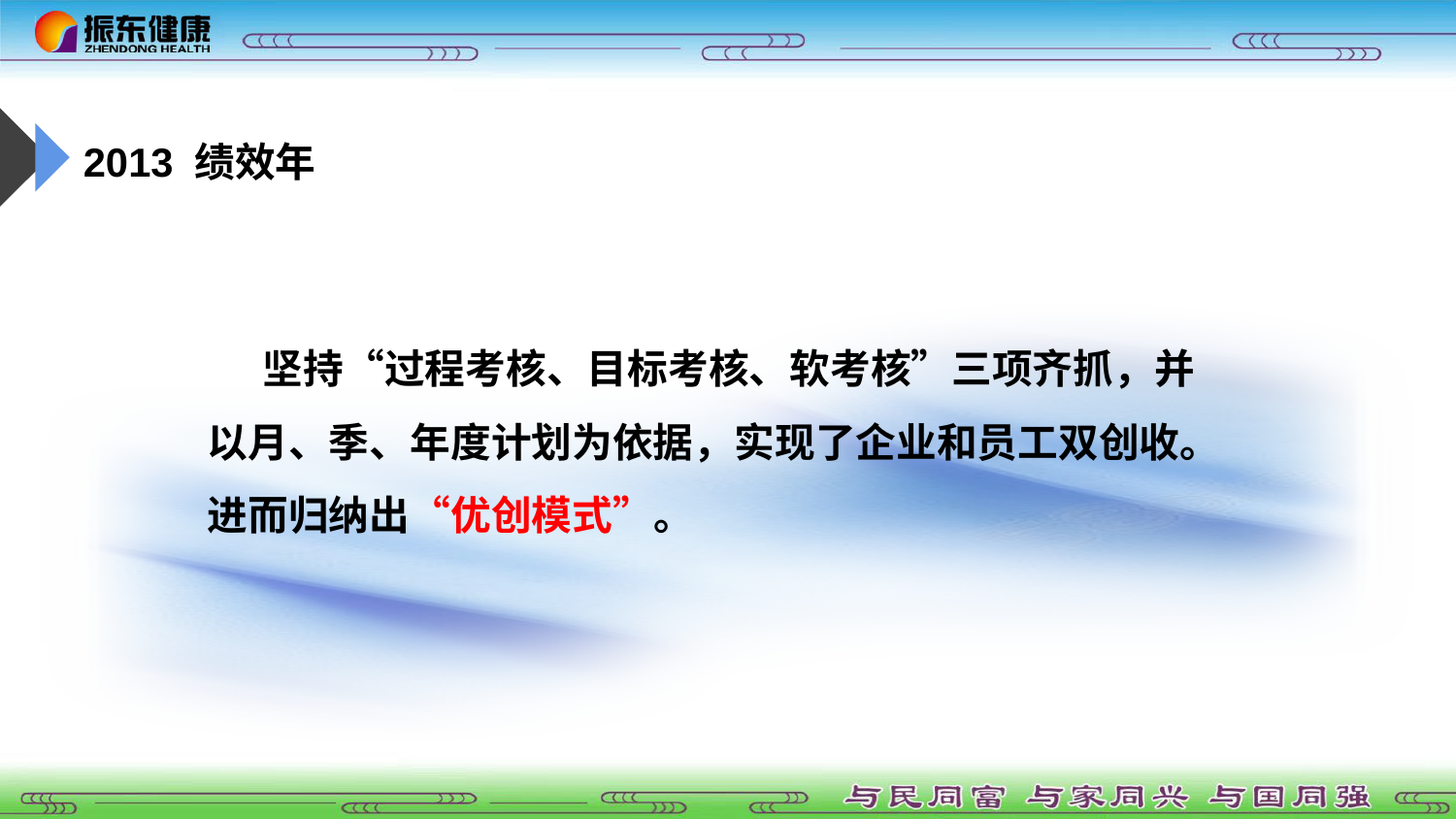

2013 绩效年

    坚持“过程考核、目标考核、软考核”三项齐抓，并以月、季、年度计划为依据，实现了企业和员工双创收。进而归纳出“优创模式”。